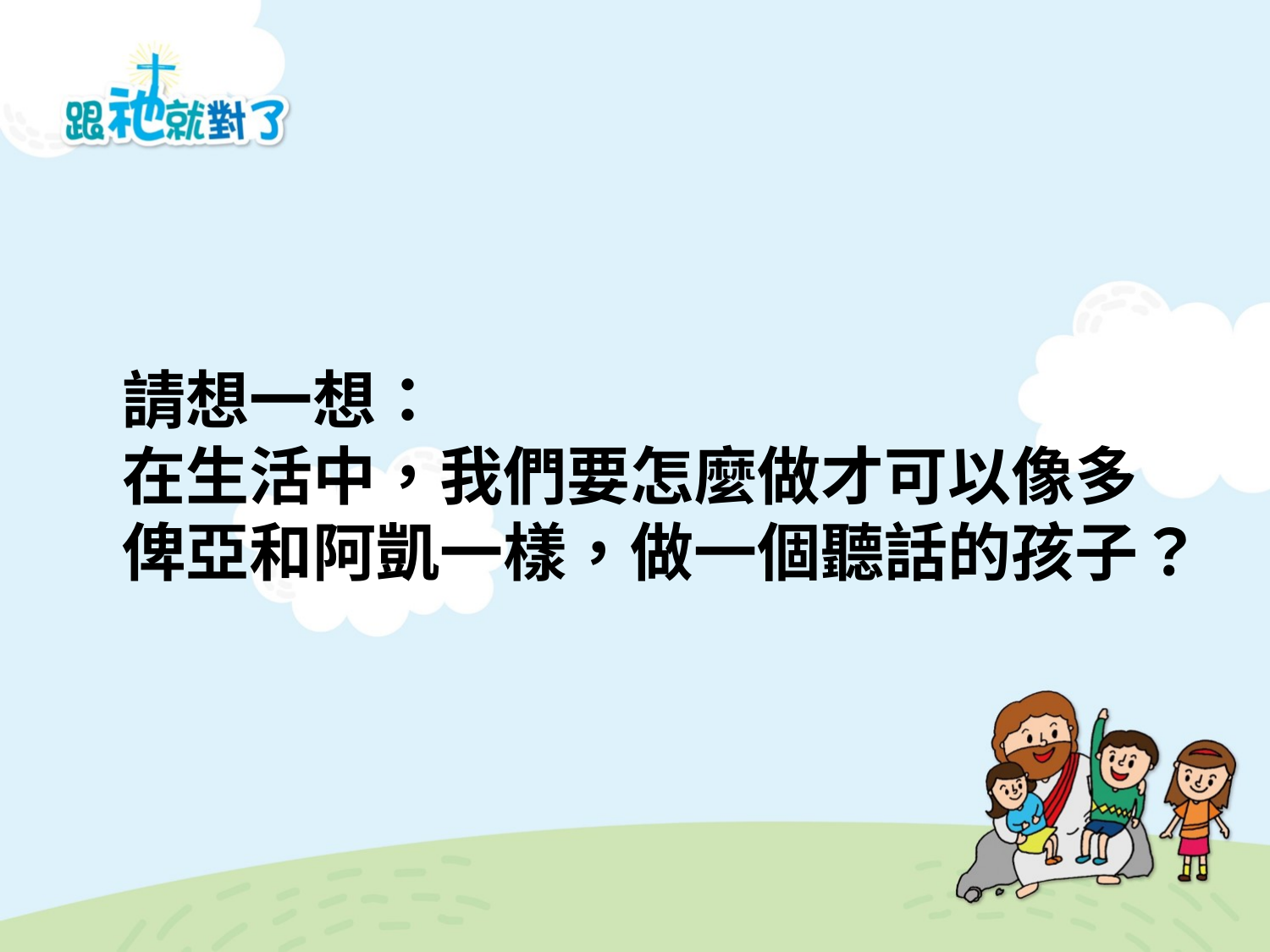

請想一想：
在生活中，我們要怎麼做才可以像多俾亞和阿凱一樣，做一個聽話的孩子？